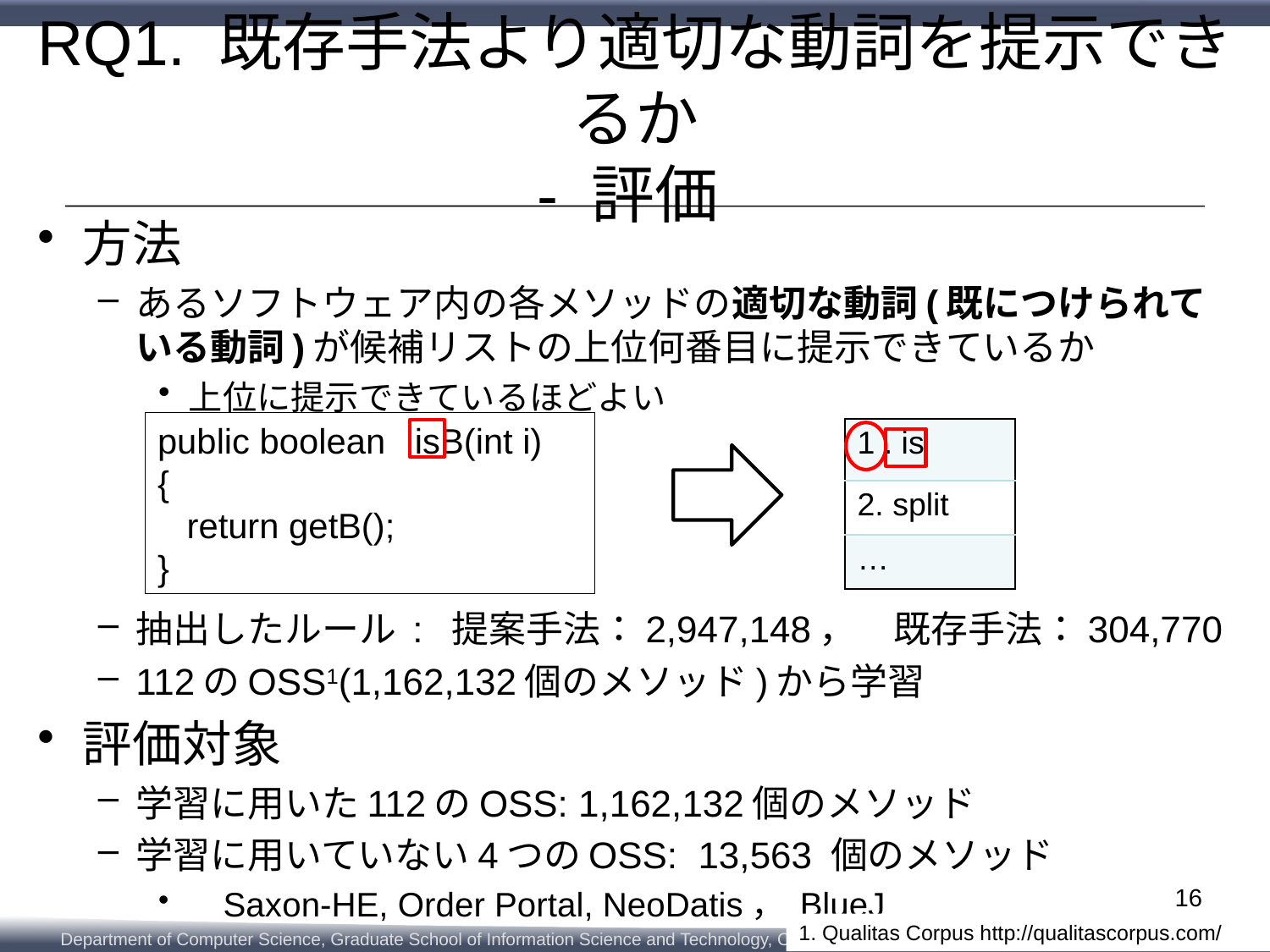

# RQ1. 既存手法より適切な動詞を提示できるか - 評価
方法
あるソフトウェア内の各メソッドの適切な動詞(既につけられている動詞)が候補リストの上位何番目に提示できているか
上位に提示できているほどよい

抽出したルール :  提案手法：2,947,148，　既存手法：304,770
112のOSS1(1,162,132個のメソッド)から学習
評価対象
学習に用いた112のOSS: 1,162,132個のメソッド
学習に用いていない4つのOSS:  13,563 個のメソッド
    Saxon-HE, Order Portal, NeoDatis， BlueJ

public boolean   isB(int i)
{
   return getB();
}
| 1 . is |
| --- |
| 2. split |
| … |

16
1. Qualitas Corpus http://qualitascorpus.com/